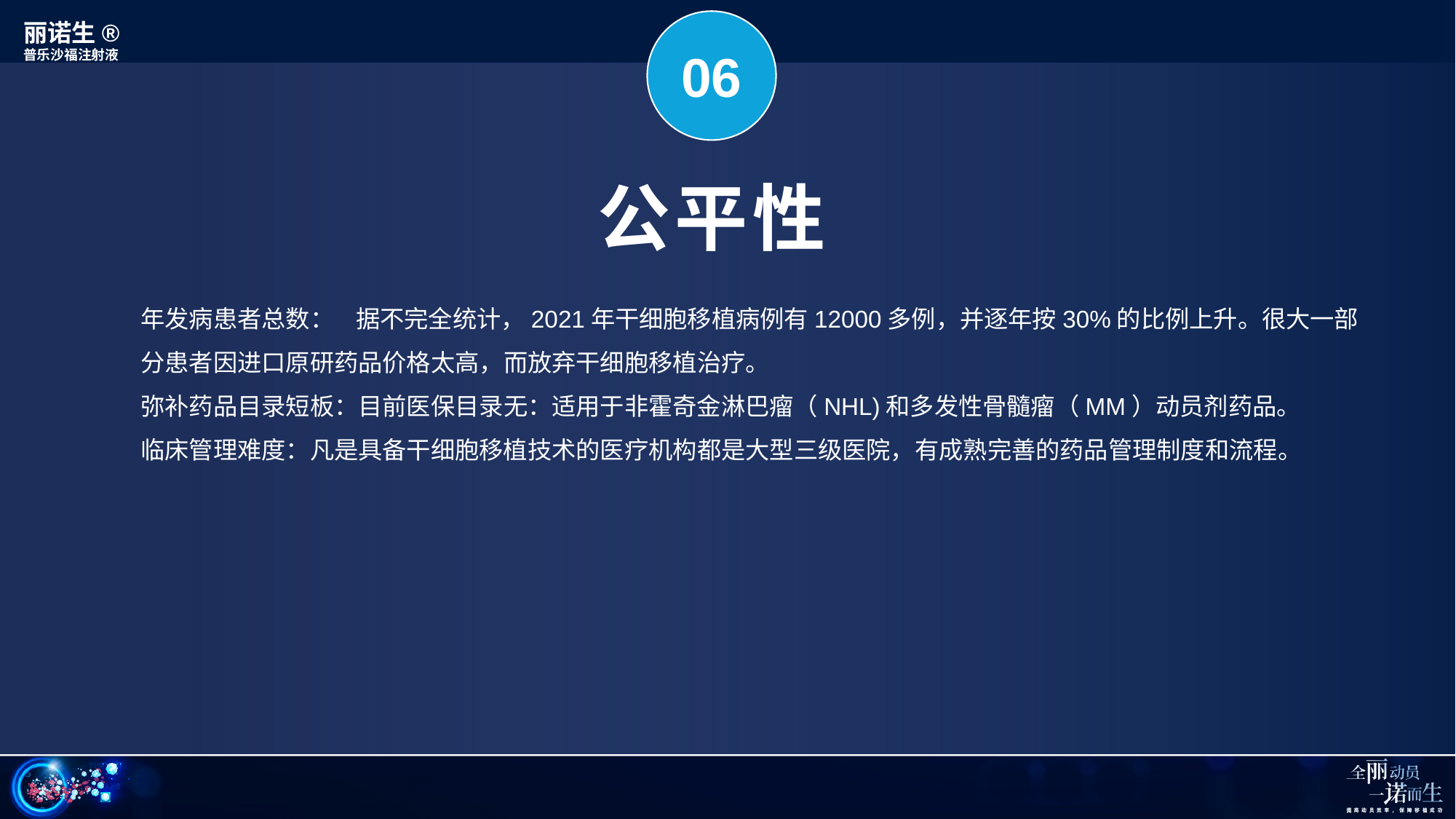

丽诺生®
普乐沙福注射液
06

公平性
年发病患者总数：    据不完全统计，2021年干细胞移植病例有12000多例，并逐年按30%的比例上升。很大一部分患者因进口原研药品价格太高，而放弃干细胞移植治疗。
弥补药品目录短板：目前医保目录无：适用于非霍奇金淋巴瘤（NHL)和多发性骨髓瘤（MM）动员剂药品。
临床管理难度：凡是具备干细胞移植技术的医疗机构都是大型三级医院，有成熟完善的药品管理制度和流程。